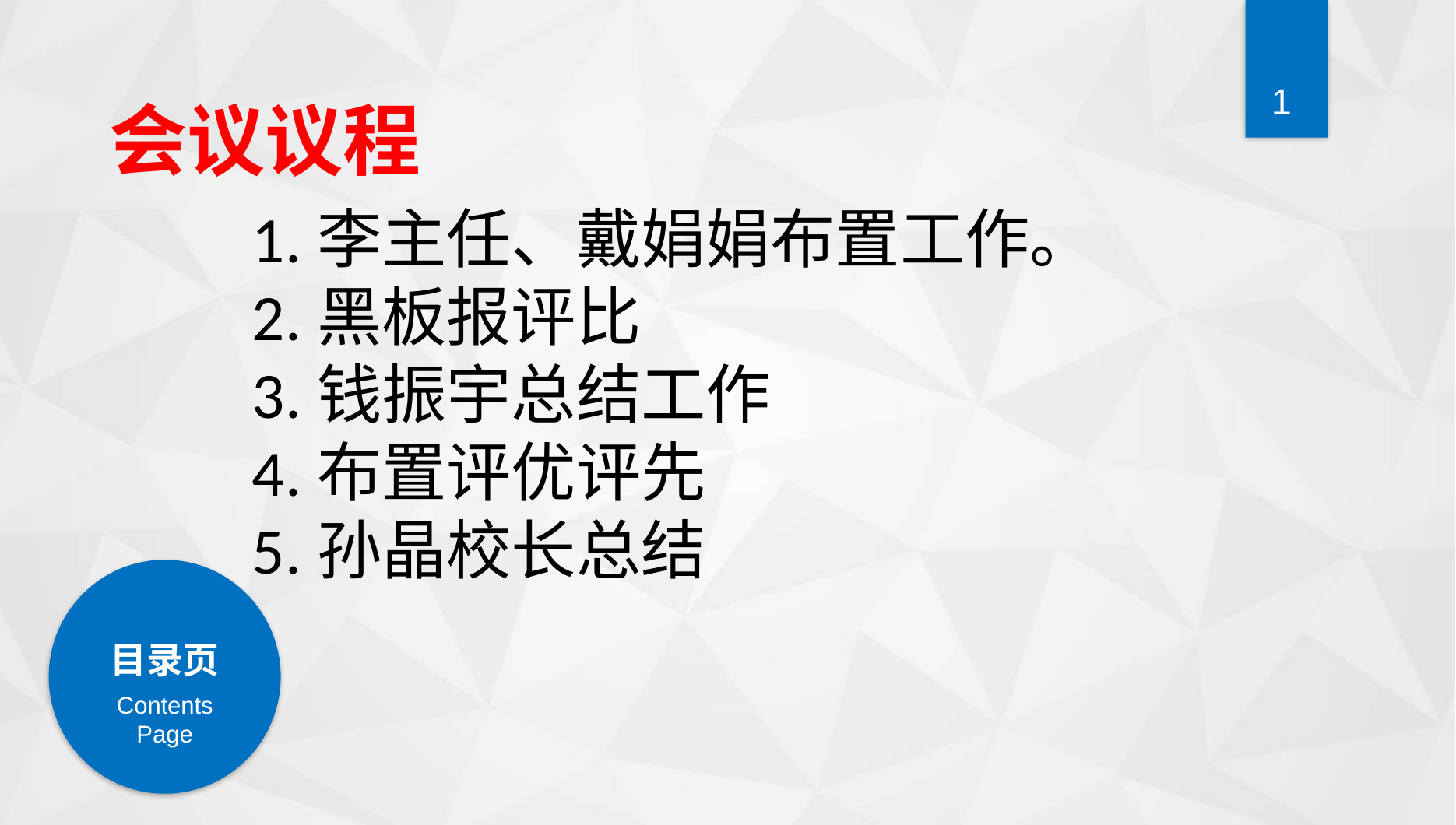

会议议程
1.李主任、戴娟娟布置工作。
2.黑板报评比
3.钱振宇总结工作
4.布置评优评先
5.孙晶校长总结